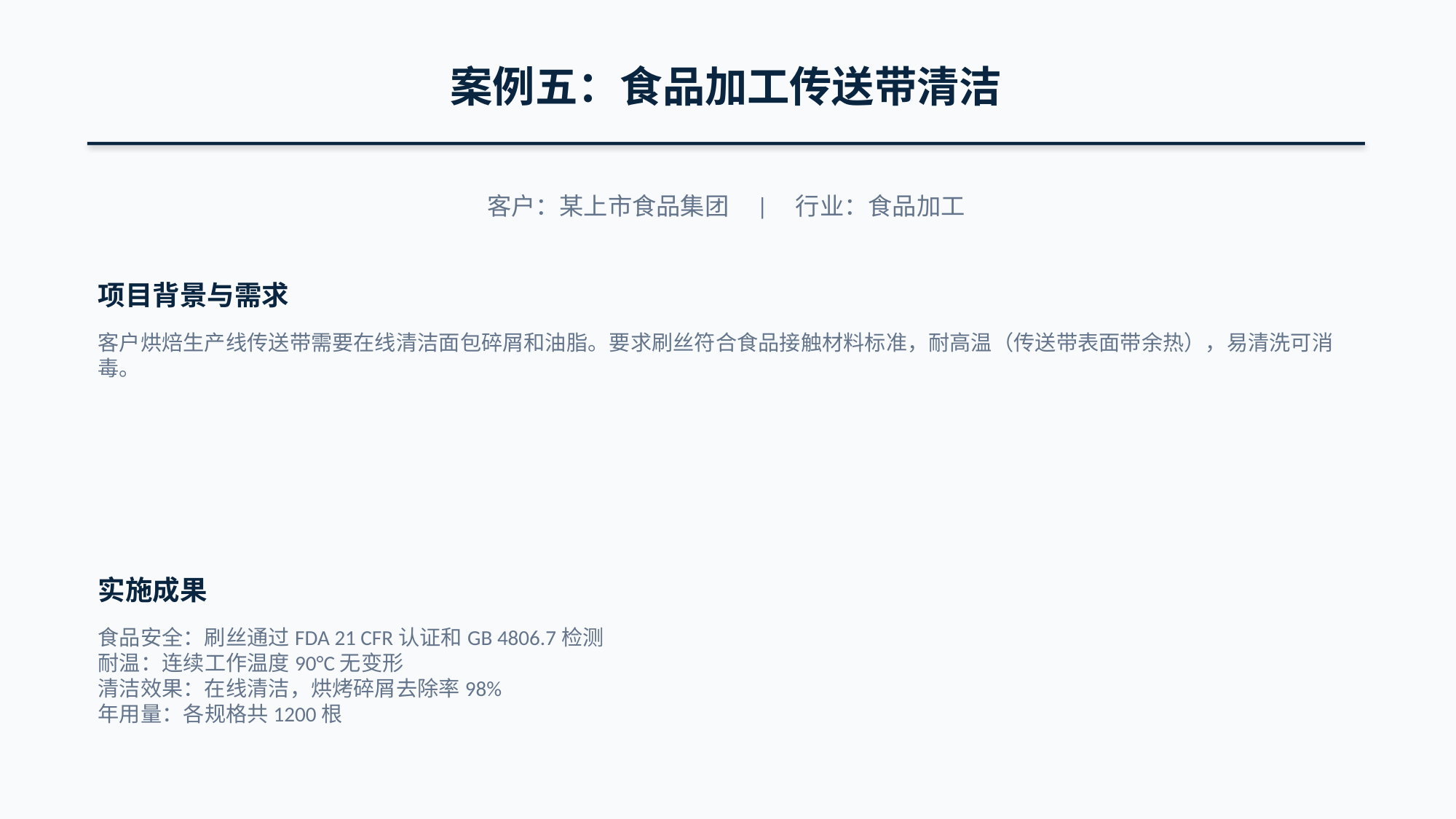

案例五：食品加工传送带清洁

客户：某上市食品集团    |    行业：食品加工
项目背景与需求
客户烘焙生产线传送带需要在线清洁面包碎屑和油脂。要求刷丝符合食品接触材料标准，耐高温（传送带表面带余热），易清洗可消毒。
实施成果
食品安全：刷丝通过FDA 21 CFR认证和GB 4806.7检测
耐温：连续工作温度90°C无变形
清洁效果：在线清洁，烘烤碎屑去除率98%
年用量：各规格共1200根